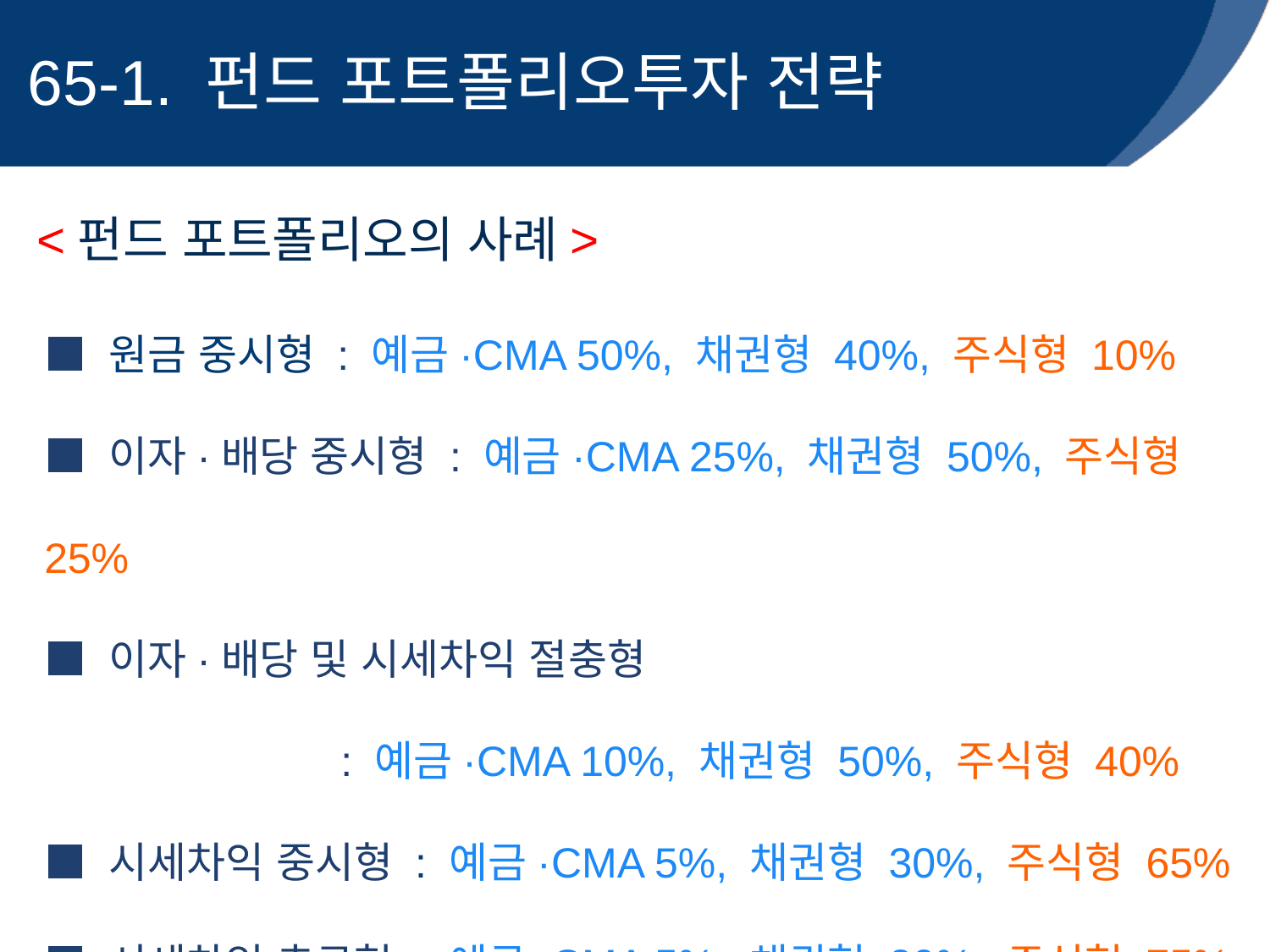

65-1. 펀드 포트폴리오투자 전략
 <펀드 포트폴리오의 사례>
■ 원금 중시형 : 예금·CMA 50%, 채권형 40%, 주식형 10%
■ 이자·배당 중시형 : 예금·CMA 25%, 채권형 50%, 주식형 25%
■ 이자·배당 및 시세차익 절충형
                         : 예금·CMA 10%, 채권형 50%, 주식형 40%
■ 시세차익 중시형 : 예금·CMA 5%, 채권형 30%, 주식형 65%
■ 시세차익 추구형 : 예금·CMA 5%, 채권형 20%, 주식형 75%